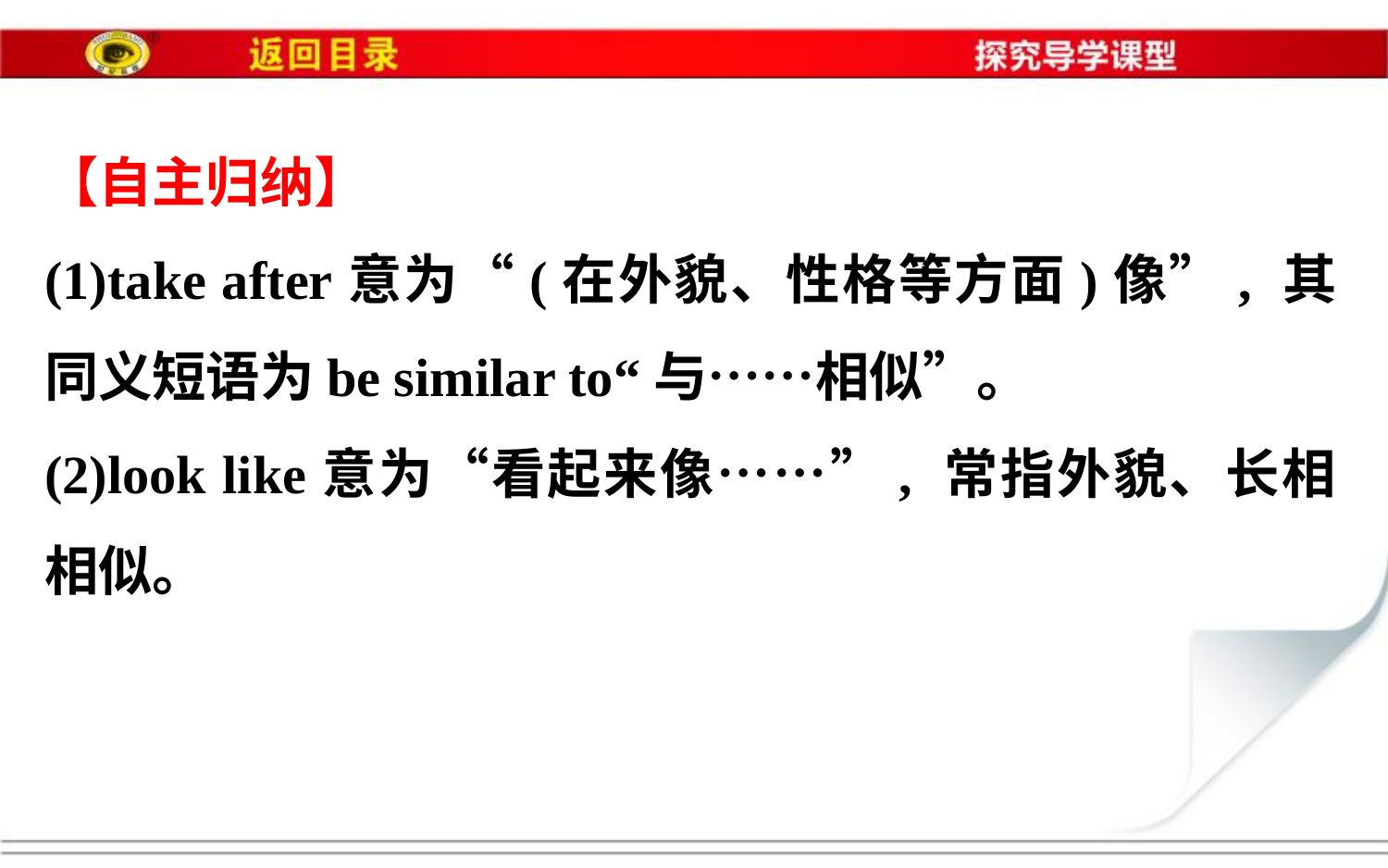

【自主归纳】
(1)take after意为“(在外貌、性格等方面)像”, 其同义短语为be similar to“与……相似”。
(2)look like意为“看起来像……”, 常指外貌、长相相似。